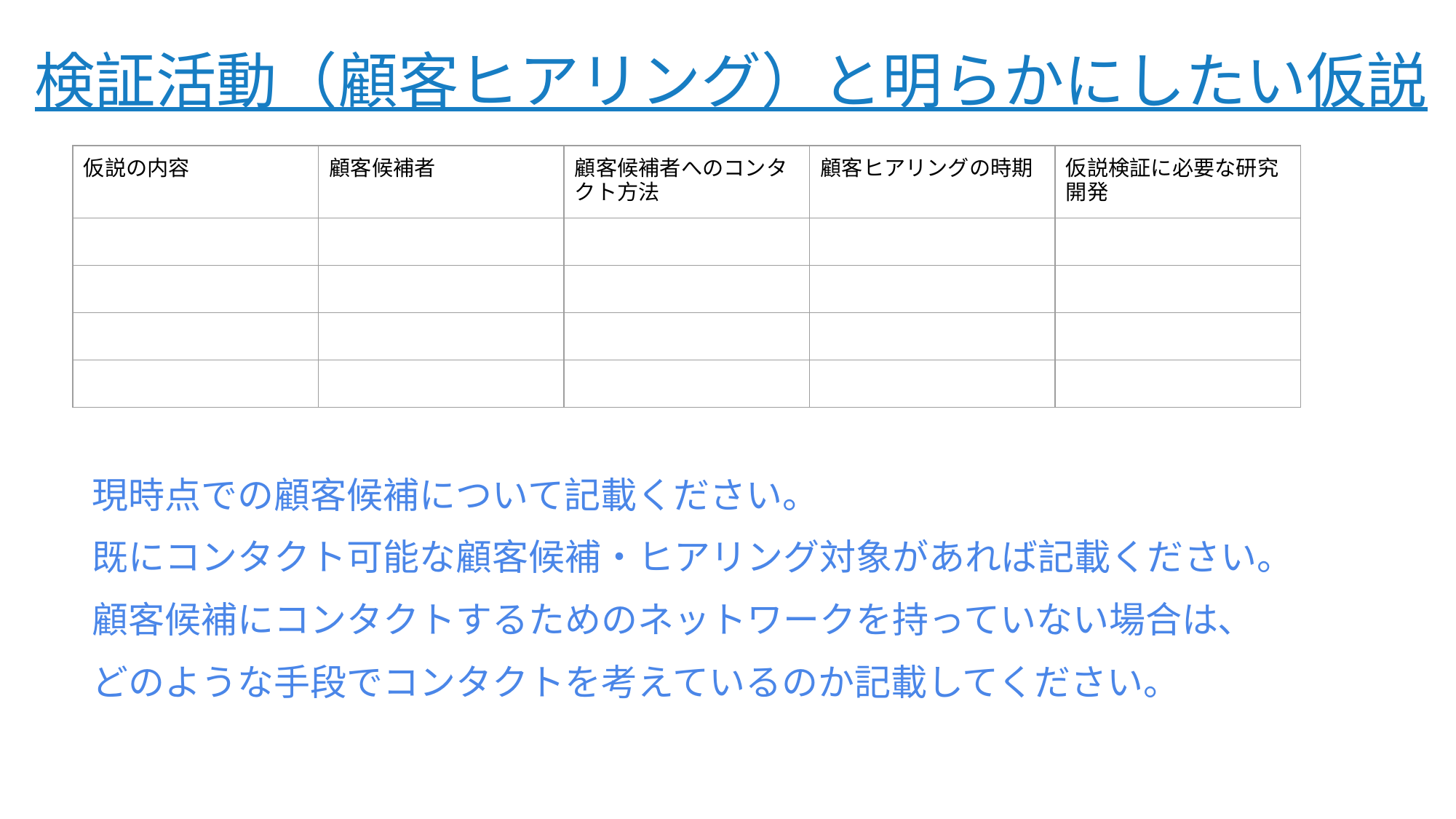

# 検証活動（顧客ヒアリング）と明らかにしたい仮説
| 仮説の内容 | 顧客候補者 | 顧客候補者へのコンタクト方法 | 顧客ヒアリングの時期 | 仮説検証に必要な研究開発 |
| --- | --- | --- | --- | --- |
|  |  |  |  |  |
|  |  |  |  |  |
|  |  |  |  |  |
|  |  |  |  |  |
現時点での顧客候補について記載ください。
既にコンタクト可能な顧客候補・ヒアリング対象があれば記載ください。
顧客候補にコンタクトするためのネットワークを持っていない場合は、
どのような手段でコンタクトを考えているのか記載してください。